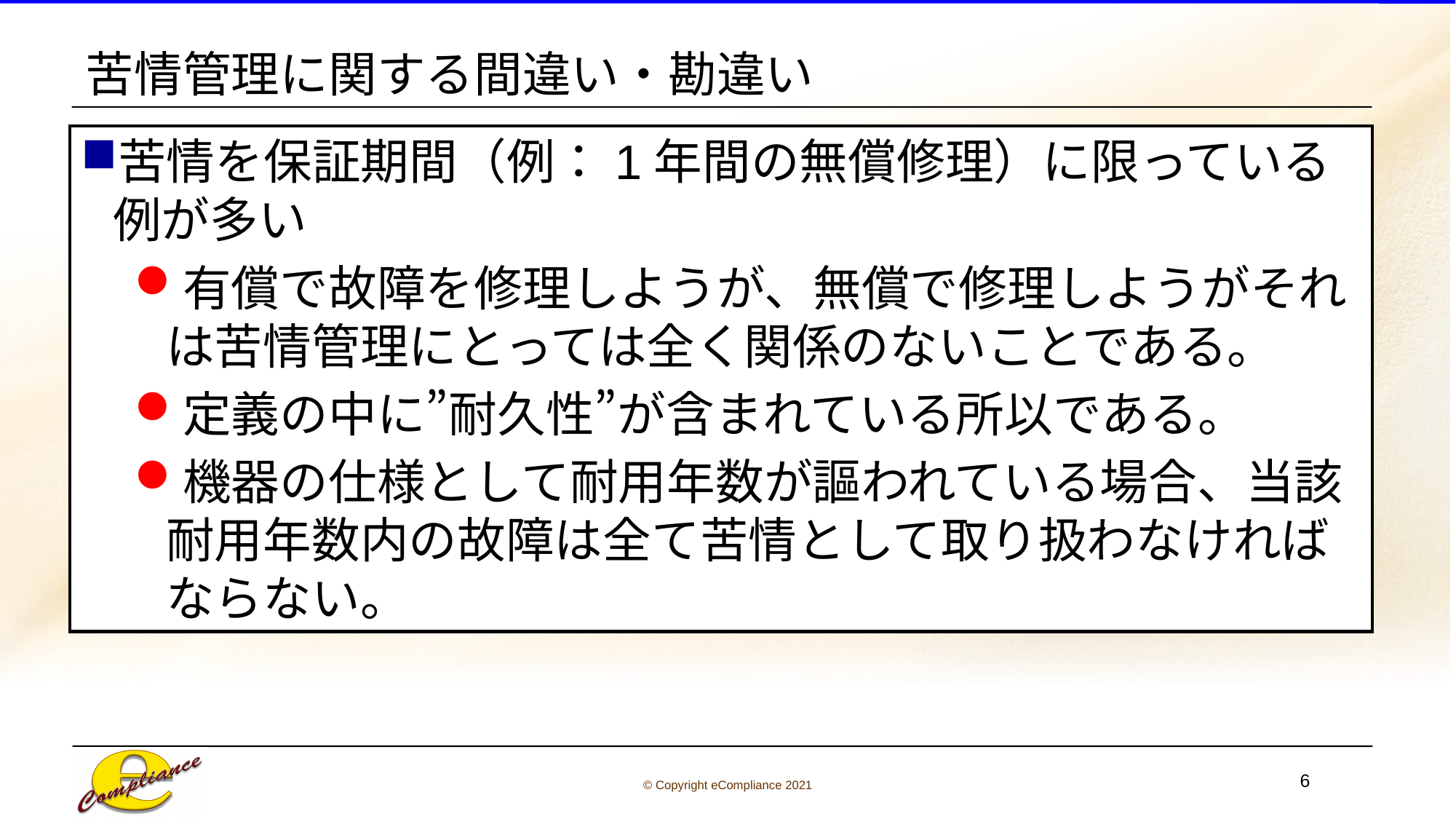

# 苦情管理に関する間違い・勘違い
苦情を保証期間（例：1年間の無償修理）に限っている例が多い
有償で故障を修理しようが、無償で修理しようがそれは苦情管理にとっては全く関係のないことである。
定義の中に”耐久性”が含まれている所以である。
機器の仕様として耐用年数が謳われている場合、当該耐用年数内の故障は全て苦情として取り扱わなければならない。